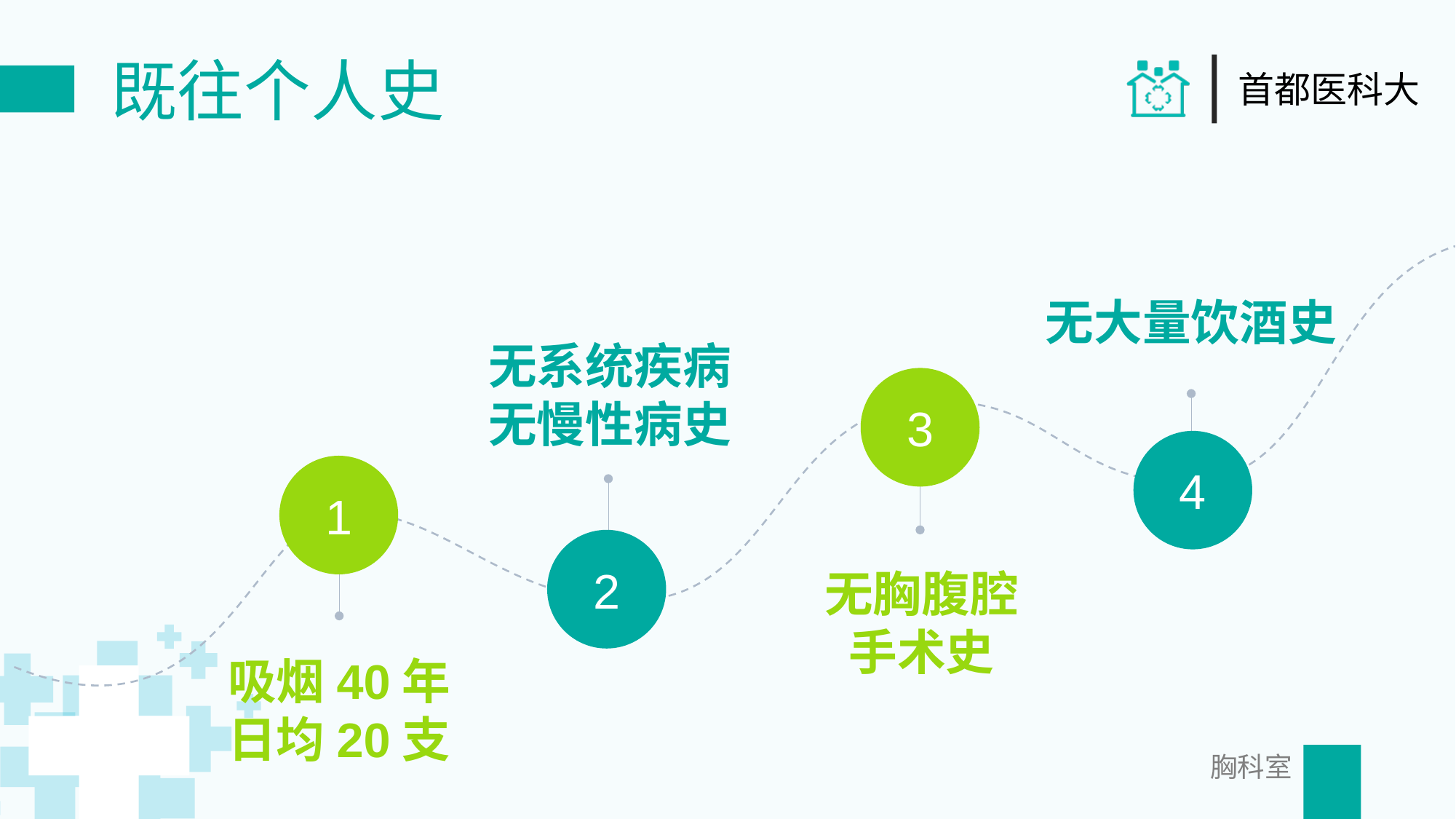

# 既往个人史

无大量饮酒史
无系统疾病
无慢性病史
3
4
1
2
无胸腹腔
手术史
吸烟40年
日均20支